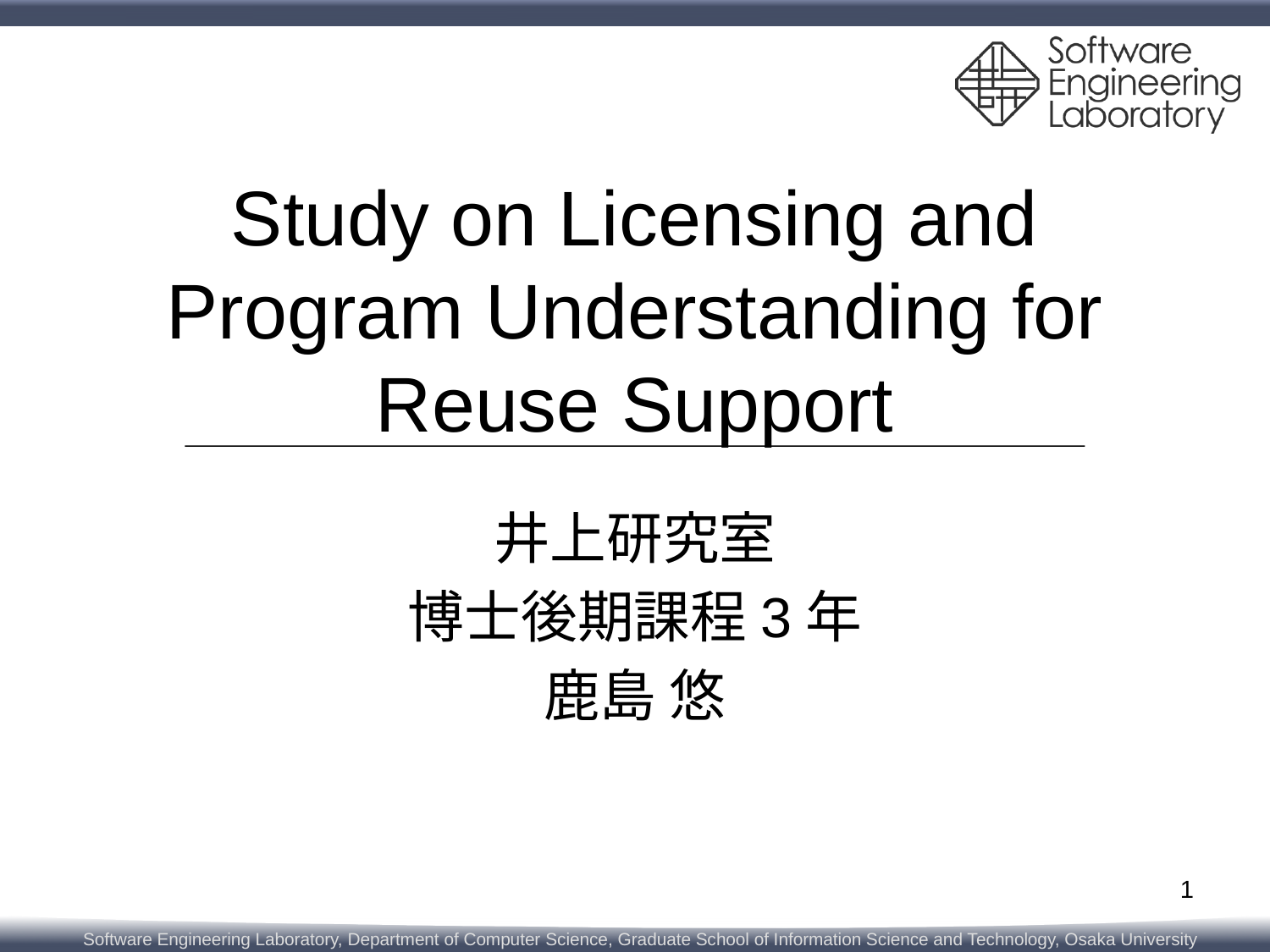

# Study on Licensing and Program Understanding for Reuse Support
井上研究室
博士後期課程3年
鹿島 悠
1